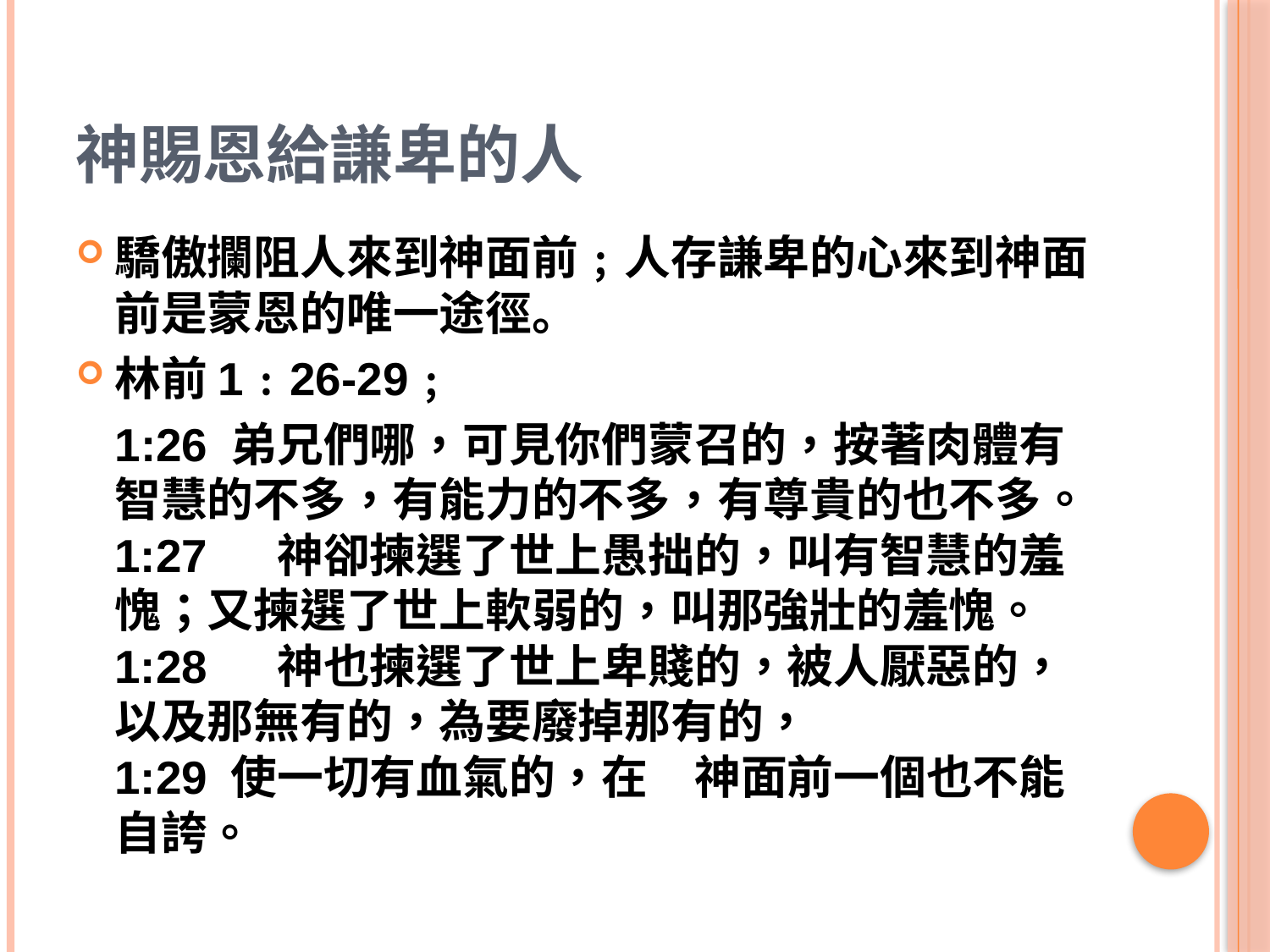

# 神賜恩給謙卑的人
驕傲攔阻人來到神面前﹔人存謙卑的心來到神面前是蒙恩的唯一途徑。
林前1﹕26-29﹔
   1:26 弟兄們哪，可見你們蒙召的，按著肉體有智慧的不多，有能力的不多，有尊貴的也不多。
1:27 　神卻揀選了世上愚拙的，叫有智慧的羞愧；又揀選了世上軟弱的，叫那強壯的羞愧。
1:28 　神也揀選了世上卑賤的，被人厭惡的，以及那無有的，為要廢掉那有的，
1:29 使一切有血氣的，在　神面前一個也不能自誇。